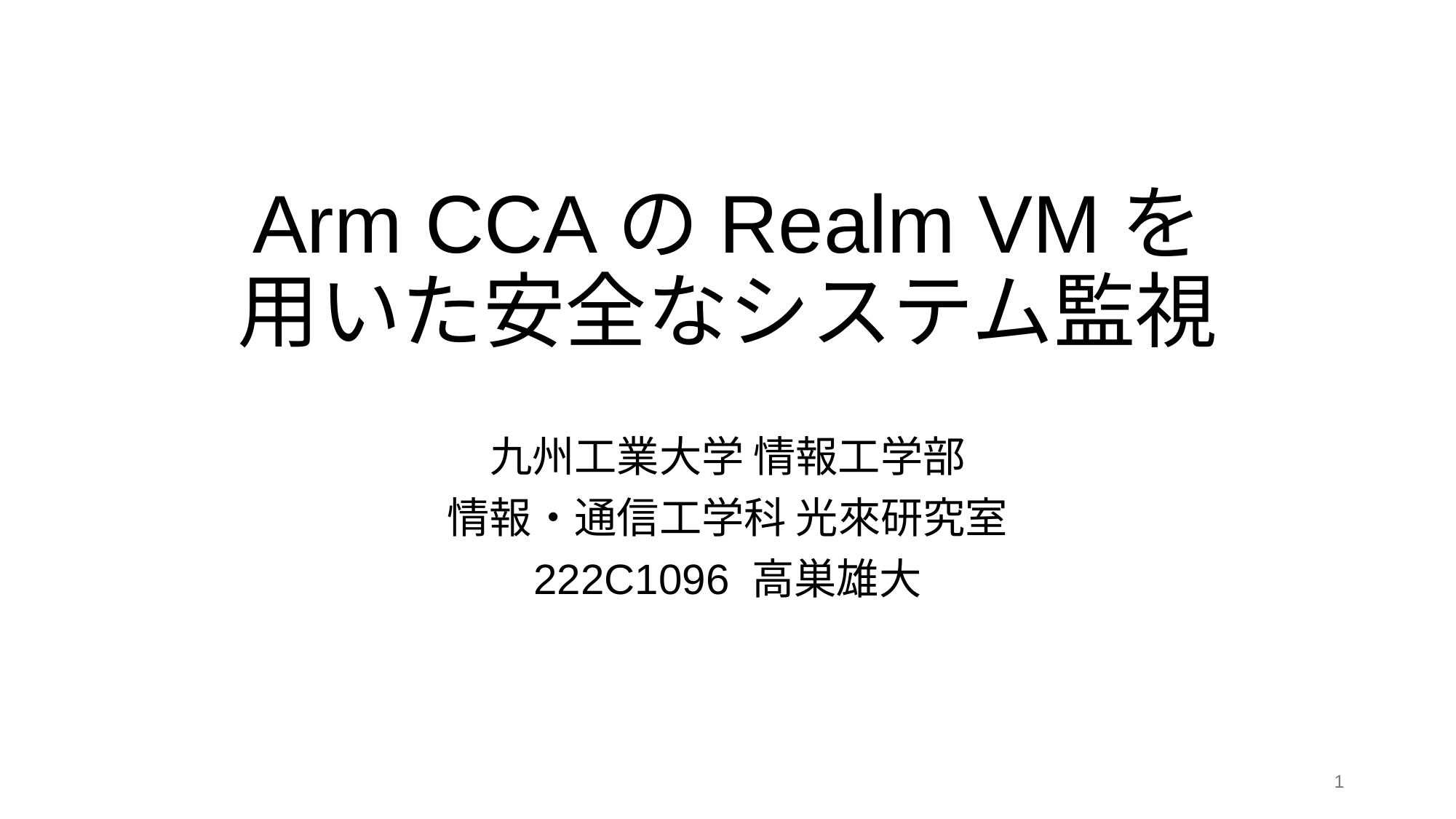

# Arm CCAのRealm VMを 用いた安全なシステム監視
九州工業大学 情報工学部
情報・通信工学科 光來研究室
222C1096 高巣雄大
1